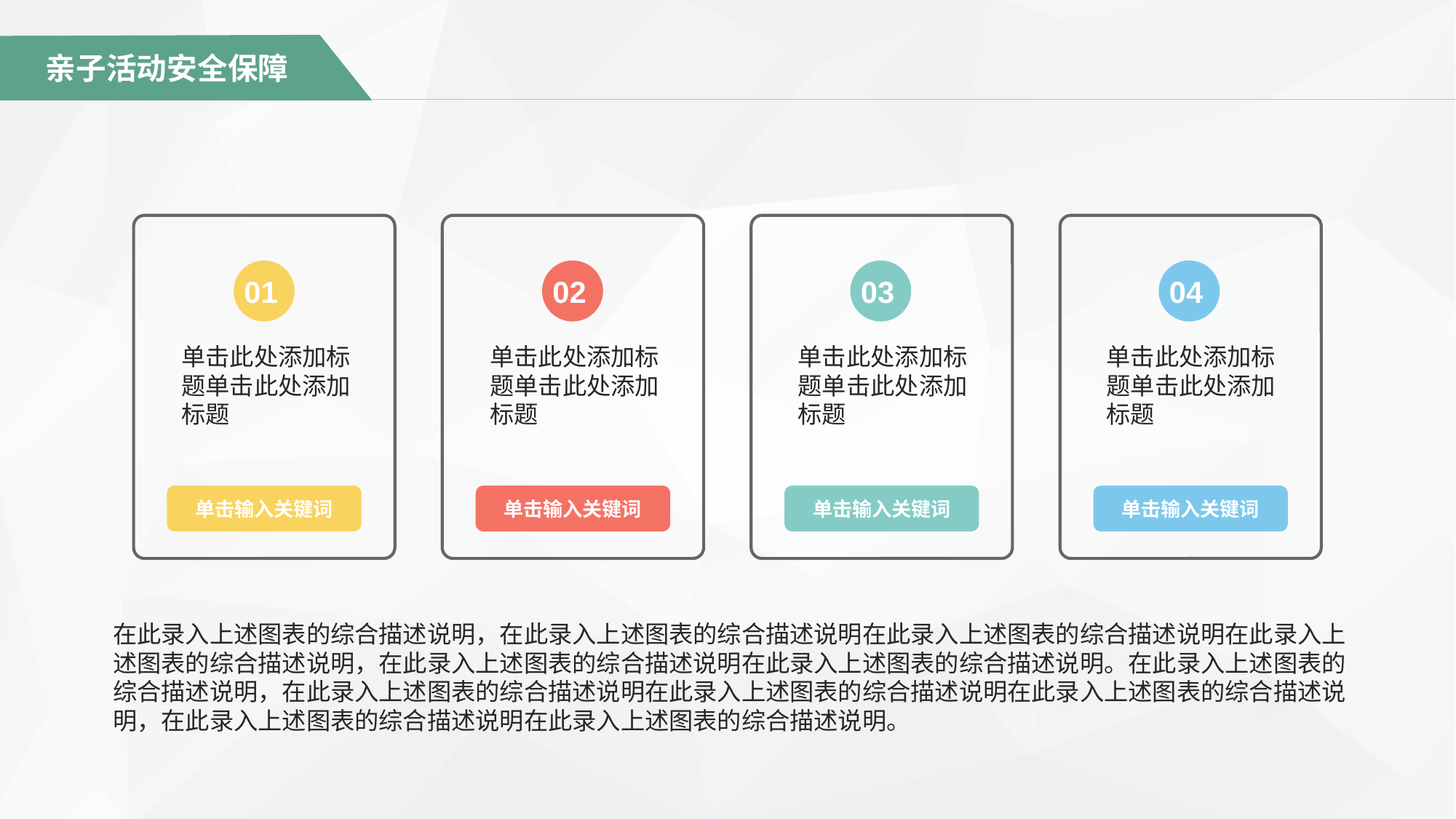

亲子活动安全保障

单击输入关键词

单击输入关键词

单击输入关键词

单击输入关键词

01
单击此处添加标题单击此处添加标题

02
单击此处添加标题单击此处添加标题

03
单击此处添加标题单击此处添加标题

04
单击此处添加标题单击此处添加标题
在此录入上述图表的综合描述说明，在此录入上述图表的综合描述说明在此录入上述图表的综合描述说明在此录入上述图表的综合描述说明，在此录入上述图表的综合描述说明在此录入上述图表的综合描述说明。在此录入上述图表的综合描述说明，在此录入上述图表的综合描述说明在此录入上述图表的综合描述说明在此录入上述图表的综合描述说明，在此录入上述图表的综合描述说明在此录入上述图表的综合描述说明。